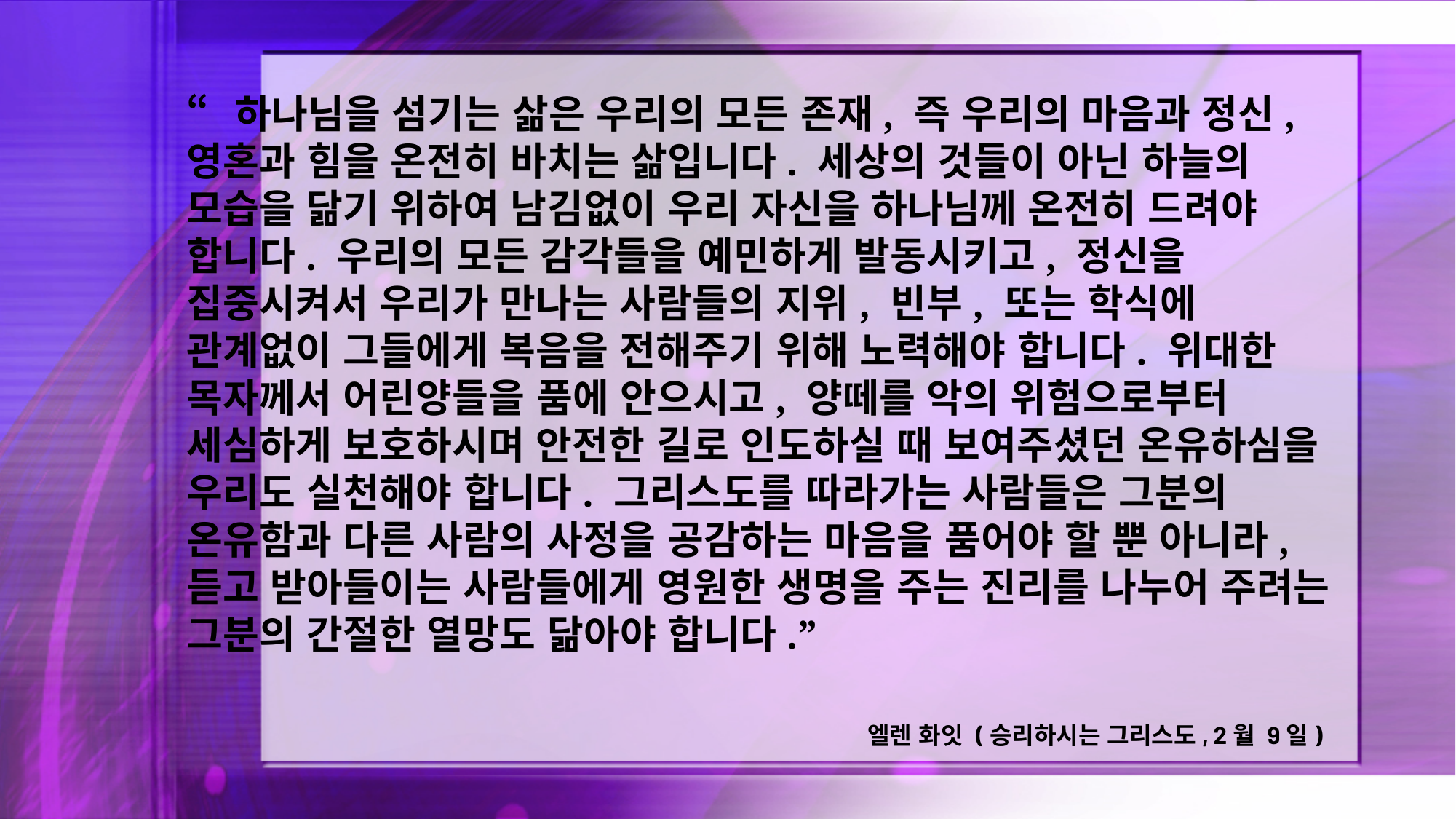

“하나님을 섬기는 삶은 우리의 모든 존재, 즉 우리의 마음과 정신, 영혼과 힘을 온전히 바치는 삶입니다. 세상의 것들이 아닌 하늘의 모습을 닮기 위하여 남김없이 우리 자신을 하나님께 온전히 드려야 합니다. 우리의 모든 감각들을 예민하게 발동시키고, 정신을 집중시켜서 우리가 만나는 사람들의 지위, 빈부, 또는 학식에 관계없이 그들에게 복음을 전해주기 위해 노력해야 합니다. 위대한 목자께서 어린양들을 품에 안으시고, 양떼를 악의 위험으로부터 세심하게 보호하시며 안전한 길로 인도하실 때 보여주셨던 온유하심을 우리도 실천해야 합니다. 그리스도를 따라가는 사람들은 그분의 온유함과 다른 사람의 사정을 공감하는 마음을 품어야 할 뿐 아니라, 듣고 받아들이는 사람들에게 영원한 생명을 주는 진리를 나누어 주려는 그분의 간절한 열망도 닮아야 합니다.”
엘렌 화잇 (승리하시는 그리스도, 2월 9일)